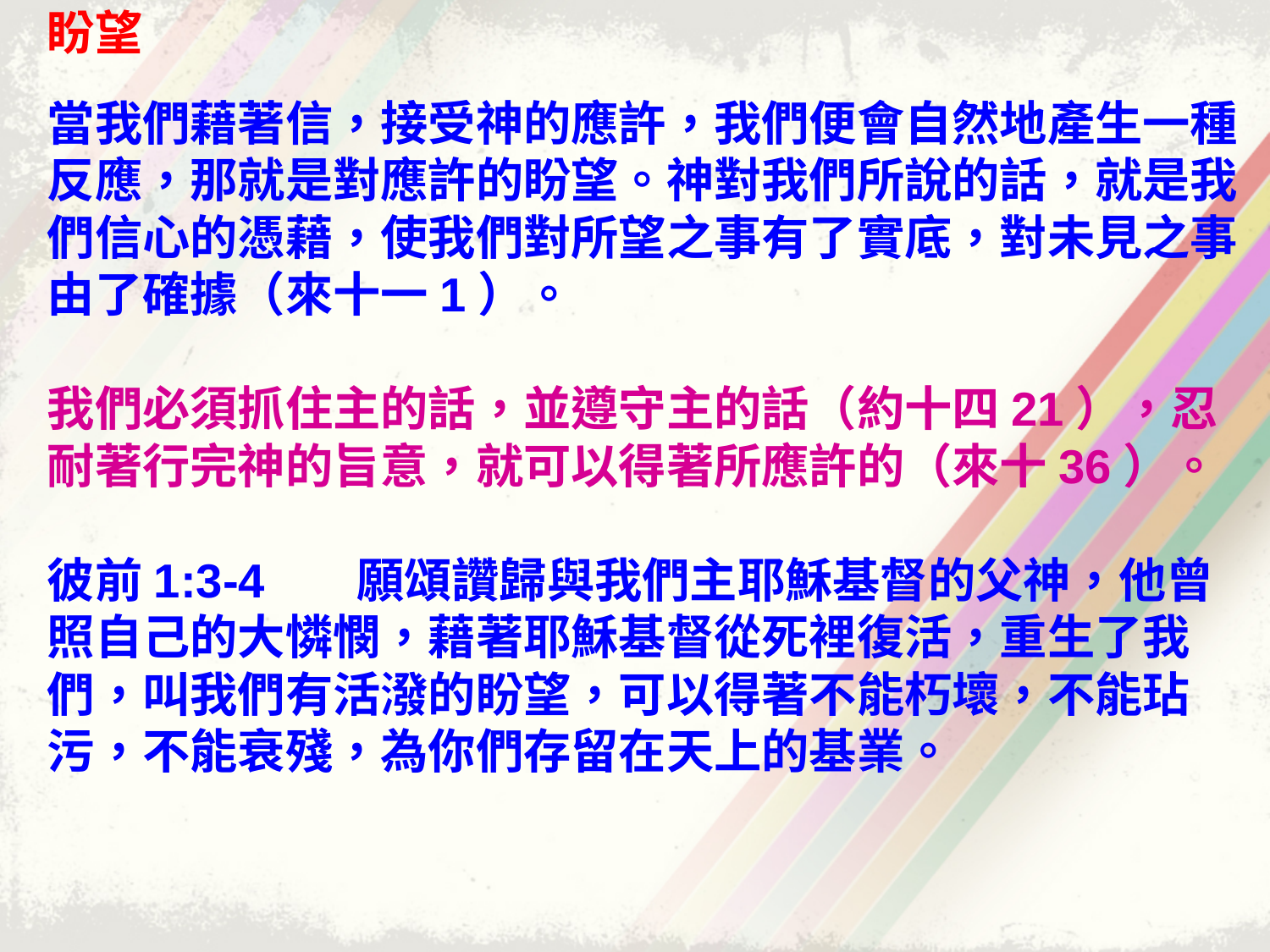

盼望
當我們藉著信，接受神的應許，我們便會自然地產生一種反應，那就是對應許的盼望。神對我們所說的話，就是我們信心的憑藉，使我們對所望之事有了實底，對未見之事由了確據（來十一1）。

我們必須抓住主的話，並遵守主的話（約十四21），忍耐著行完神的旨意，就可以得著所應許的（來十36）。

彼前1:3-4      願頌讚歸與我們主耶穌基督的父神，他曾照自己的大憐憫，藉著耶穌基督從死裡復活，重生了我們，叫我們有活潑的盼望，可以得著不能朽壞，不能玷污，不能衰殘，為你們存留在天上的基業。